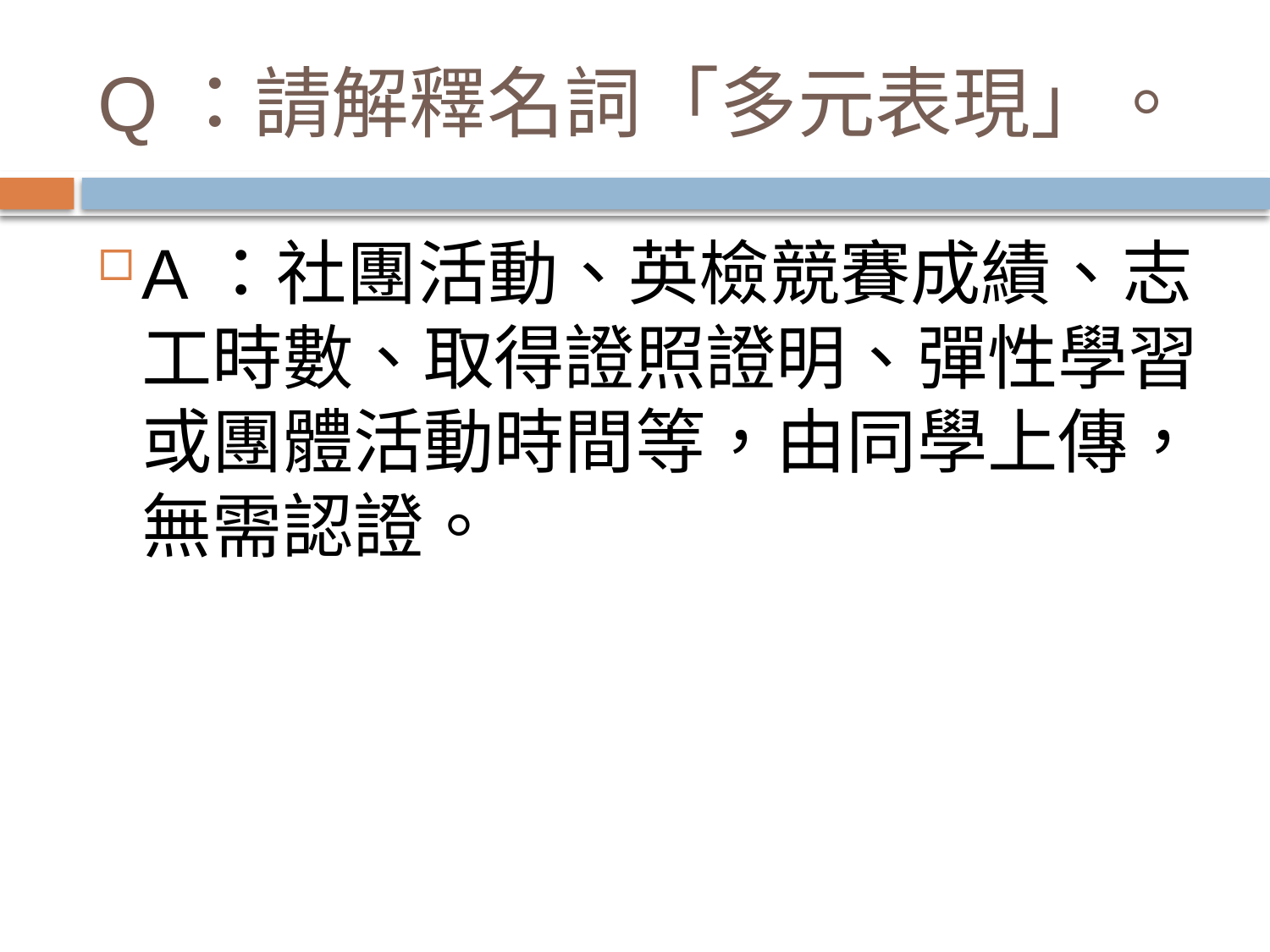

# Q：請解釋名詞「多元表現」。
A：社團活動、英檢競賽成績、志工時數、取得證照證明、彈性學習或團體活動時間等，由同學上傳，無需認證。